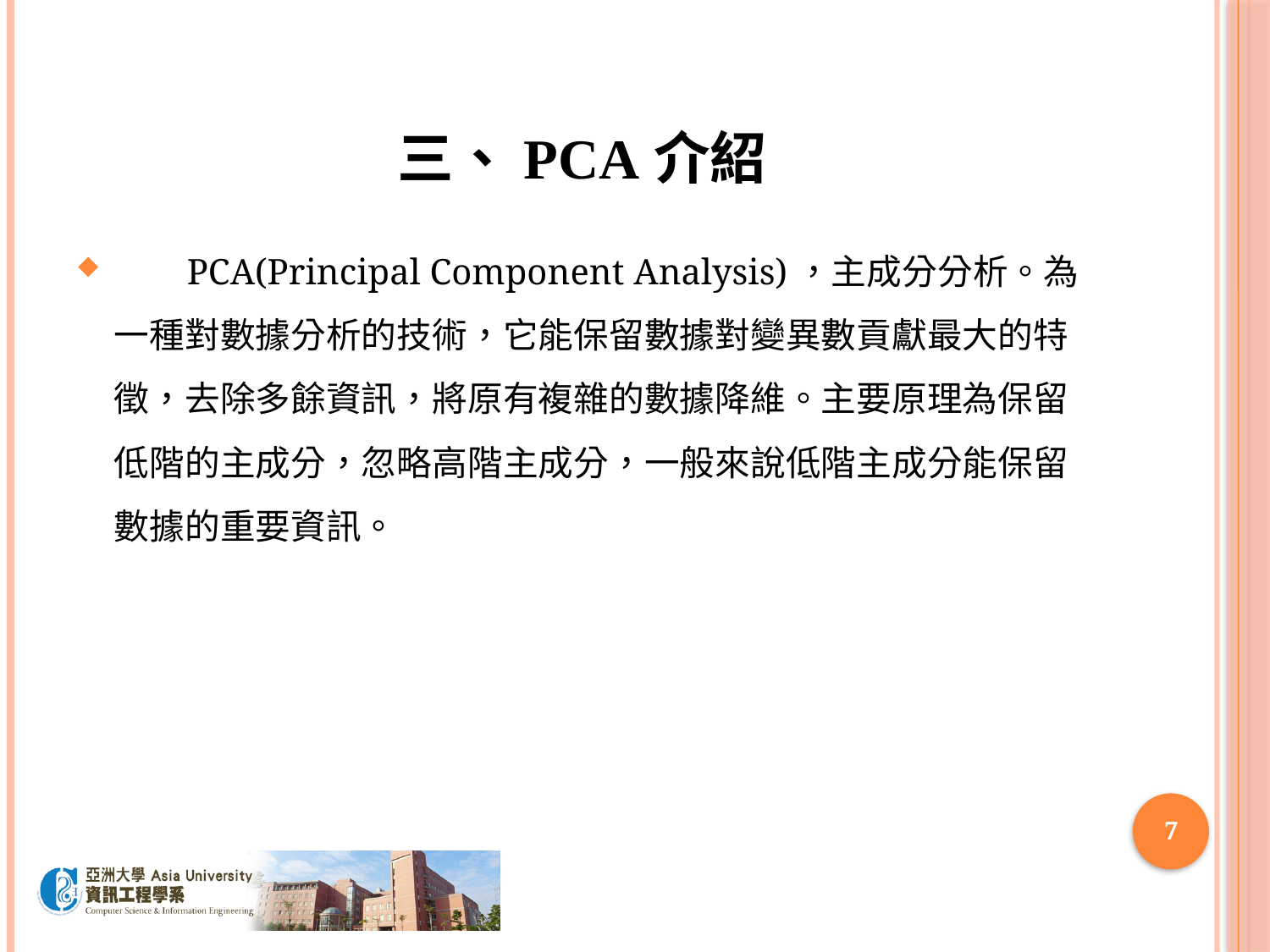

# 三、PCA介紹
        PCA(Principal Component Analysis)，主成分分析。為一種對數據分析的技術，它能保留數據對變異數貢獻最大的特徵，去除多餘資訊，將原有複雜的數據降維。主要原理為保留低階的主成分，忽略高階主成分，一般來說低階主成分能保留數據的重要資訊。
7